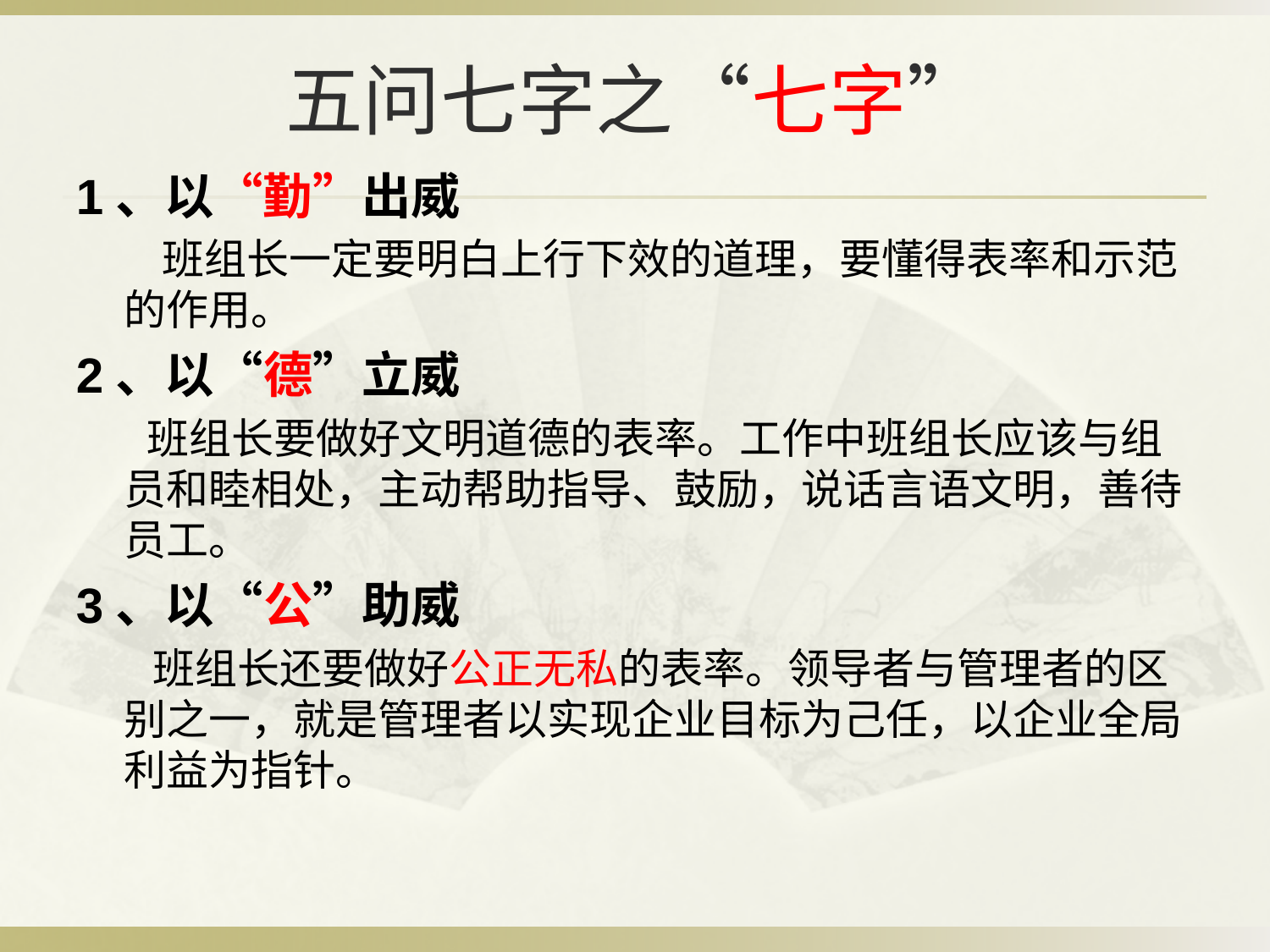

# 五问七字之“七字”
1、以“勤”出威
        班组长一定要明白上行下效的道理，要懂得表率和示范的作用。
2、以“德”立威
        班组长要做好文明道德的表率。工作中班组长应该与组员和睦相处，主动帮助指导、鼓励，说话言语文明，善待员工。
3、以“公”助威
       班组长还要做好公正无私的表率。领导者与管理者的区别之一，就是管理者以实现企业目标为己任，以企业全局利益为指针。